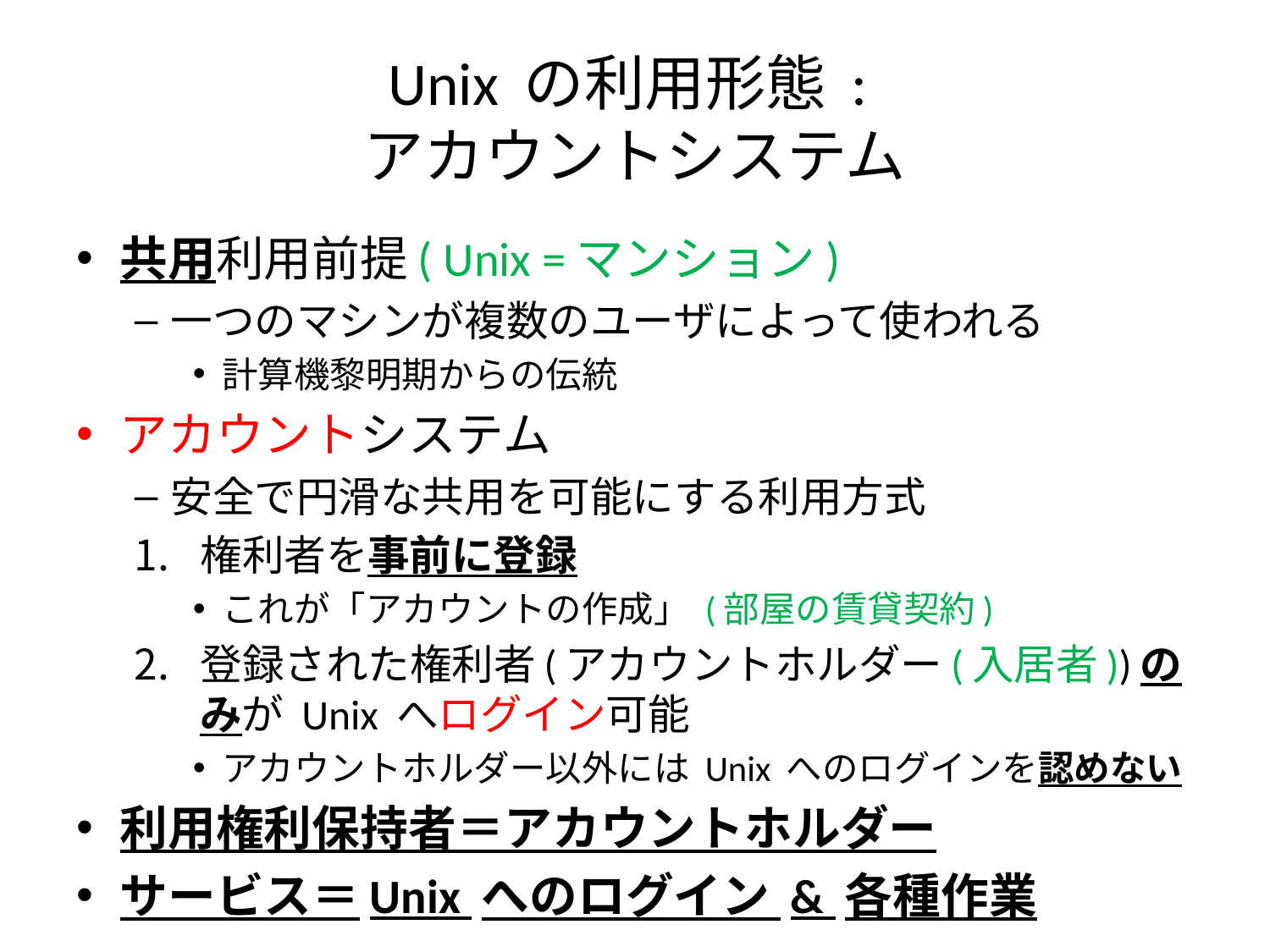

# Unix の利用形態 : アカウントシステム
共用利用前提( Unix =マンション)
一つのマシンが複数のユーザによって使われる
計算機黎明期からの伝統
アカウントシステム
安全で円滑な共用を可能にする利用方式
権利者を事前に登録
これが「アカウントの作成」 (部屋の賃貸契約)
登録された権利者(アカウントホルダー(入居者))のみが Unix へログイン可能
アカウントホルダー以外には Unix へのログインを認めない
利用権利保持者＝アカウントホルダー
サービス＝Unix へのログイン & 各種作業